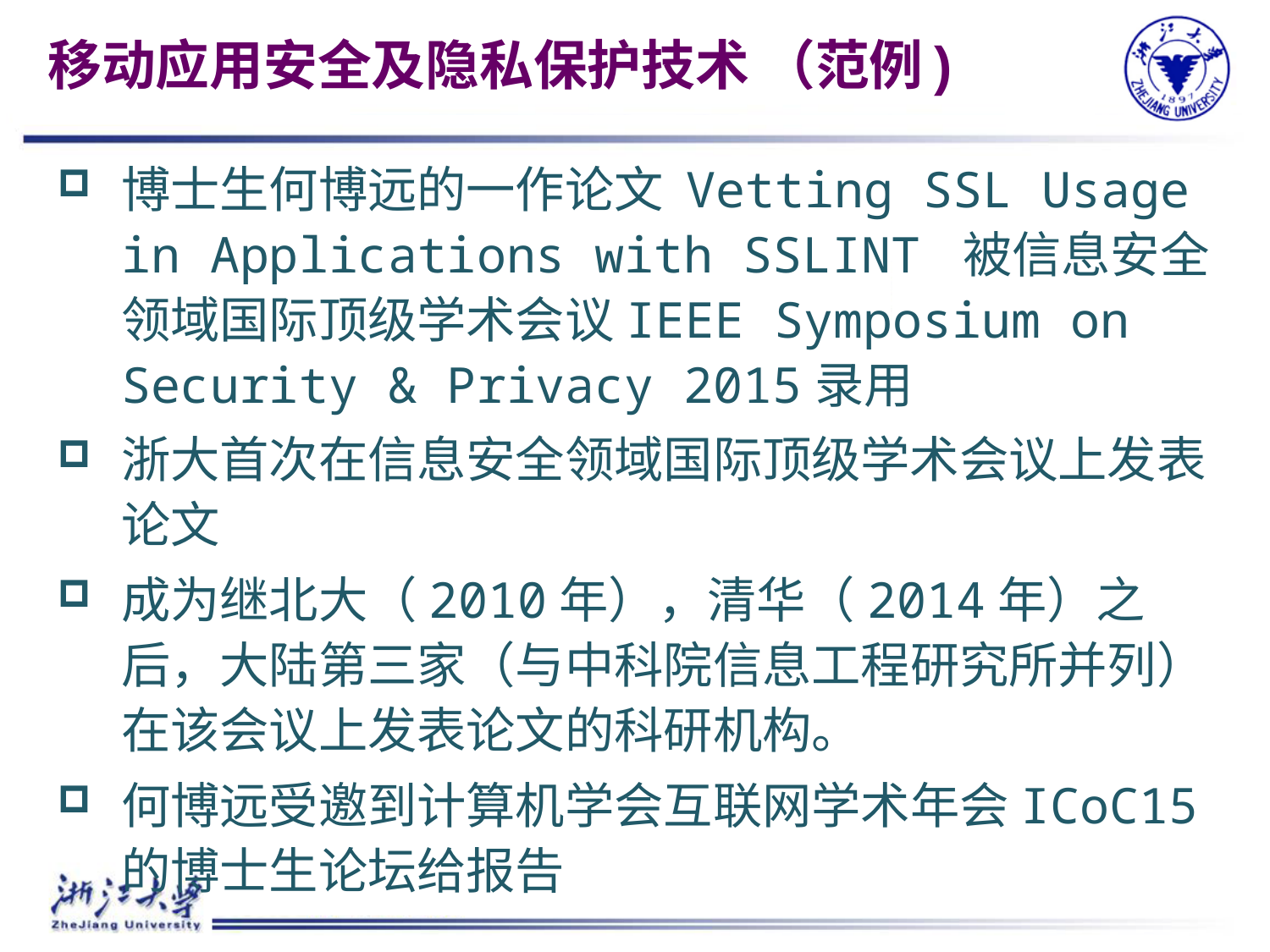

# 移动应用安全及隐私保护技术 （范例)
博士生何博远的一作论文 Vetting SSL Usage in Applications with SSLINT 被信息安全领域国际顶级学术会议IEEE Symposium on Security & Privacy 2015录用
浙大首次在信息安全领域国际顶级学术会议上发表论文
成为继北大（2010年），清华（2014年）之后，大陆第三家（与中科院信息工程研究所并列）在该会议上发表论文的科研机构。
何博远受邀到计算机学会互联网学术年会ICoC15的博士生论坛给报告